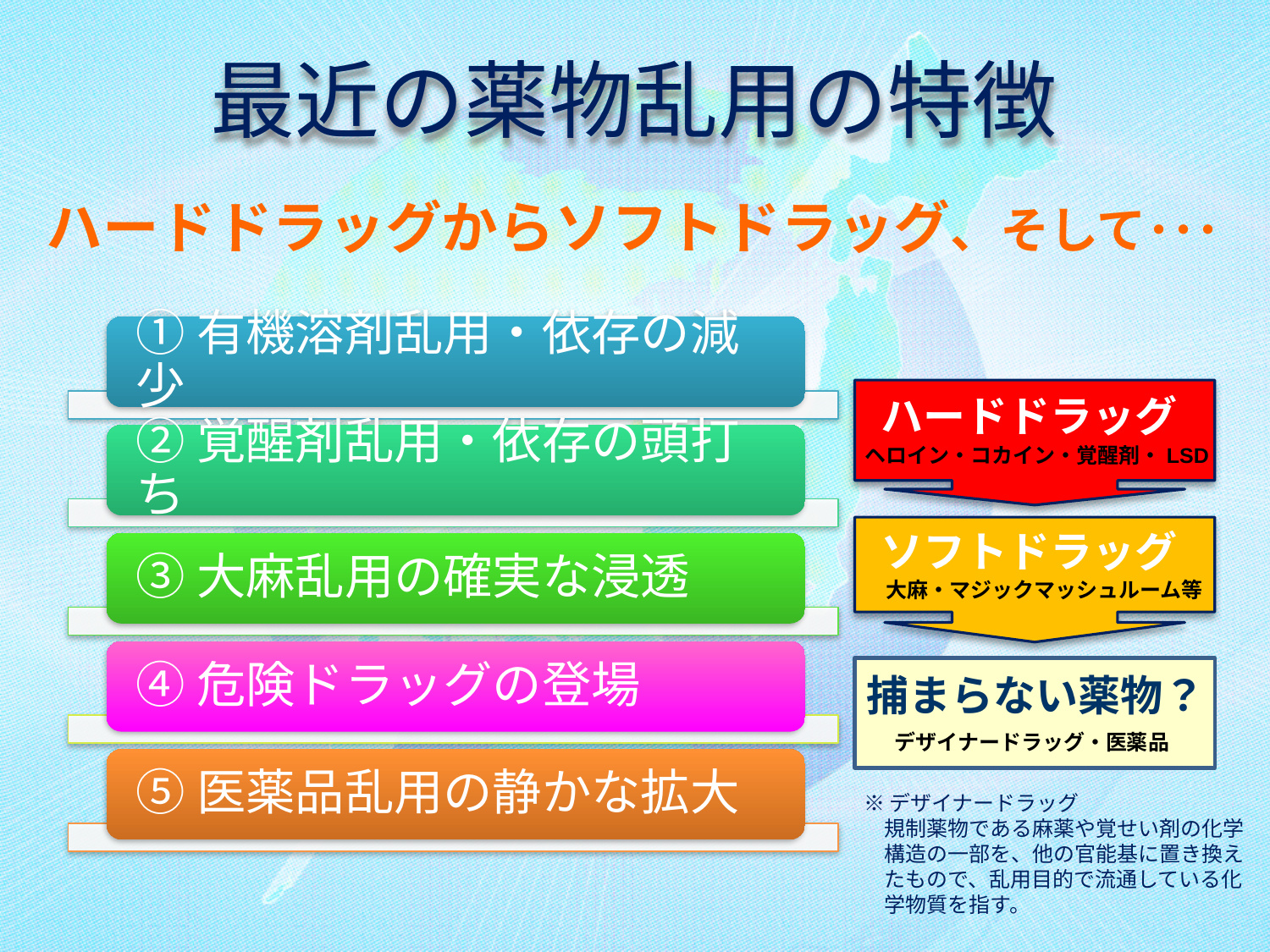

最近の薬物乱用の特徴
ハードドラッグからソフトドラッグ、そして･･･
①有機溶剤乱用・依存の減少
②覚醒剤乱用・依存の頭打ち
③大麻乱用の確実な浸透
④危険ドラッグの登場
⑤医薬品乱用の静かな拡大

ハードドラッグ

ヘロイン・コカイン・覚醒剤・LSD
ソフトドラッグ
大麻・マジックマッシュルーム等

捕まらない薬物？
デザイナードラッグ・医薬品
　※ デザイナードラッグ
　　規制薬物である麻薬や覚せい剤の化学
　　構造の一部を、他の官能基に置き換え
　　たもので、乱用目的で流通している化
　　学物質を指す。